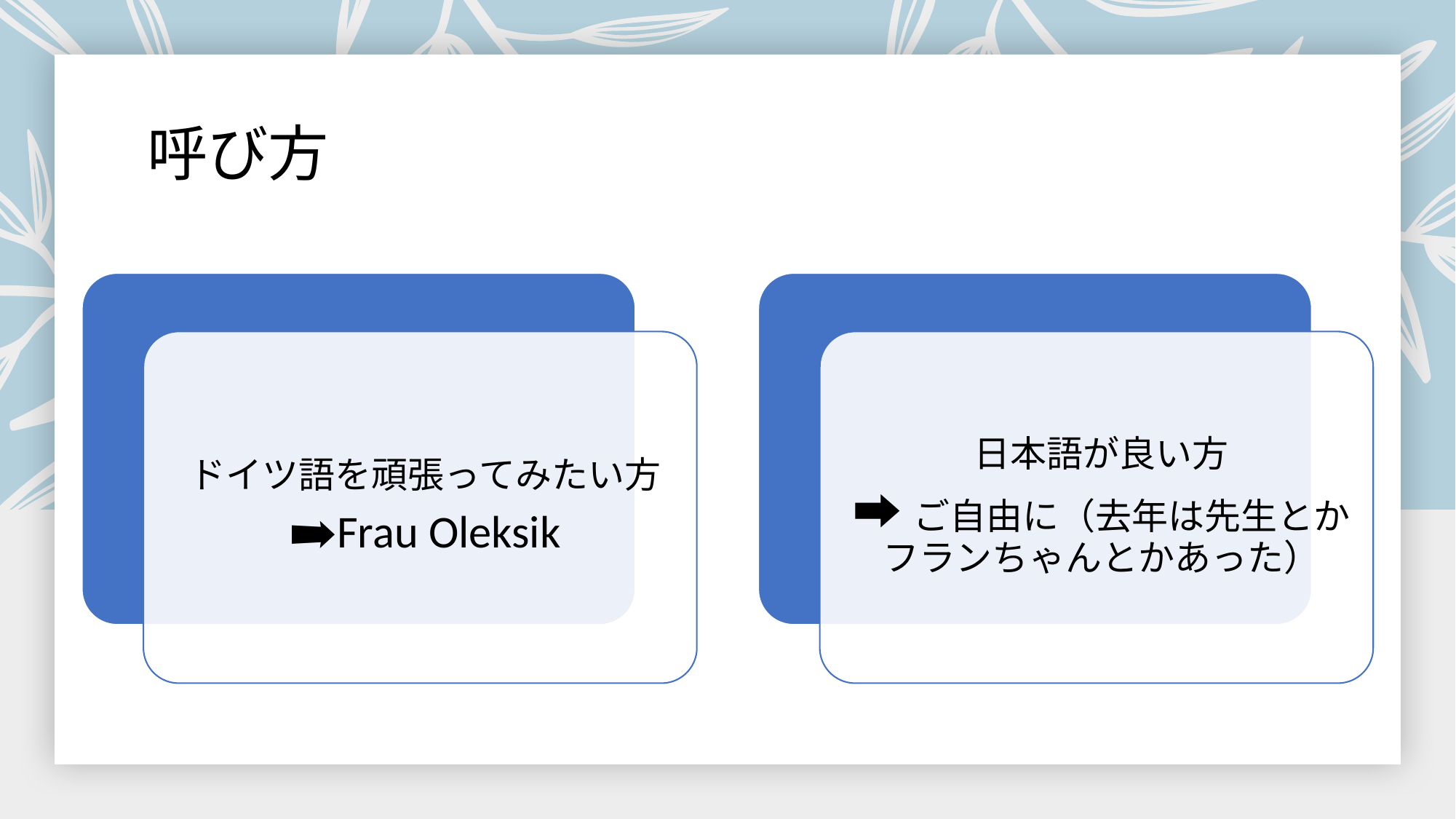

# 呼び方
ドイツ語を頑張ってみたい方
➡Frau Oleksik
日本語が良い方
➡ご自由に（去年は先生とかフランちゃんとかあった）